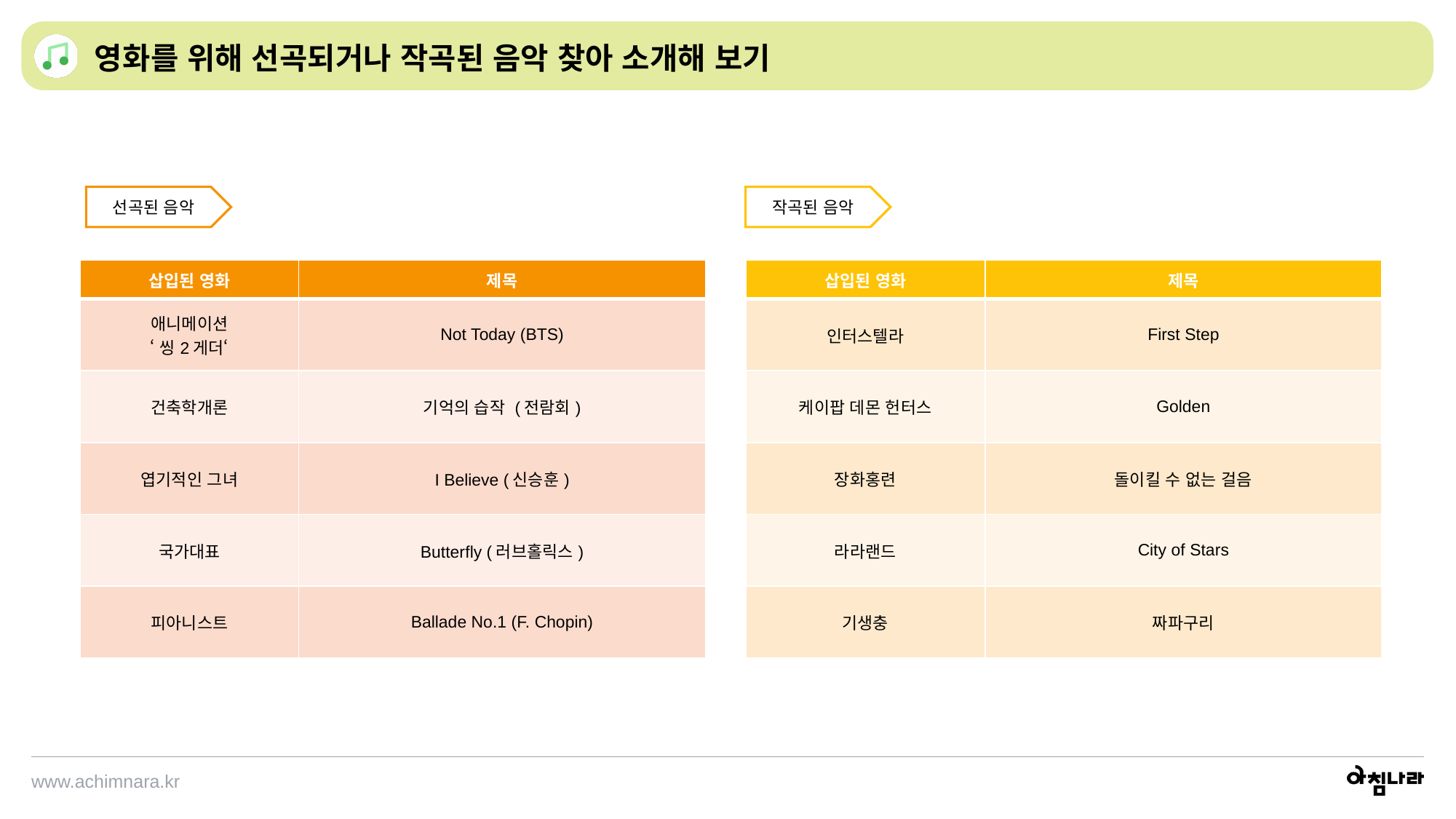

영화를 위해 선곡되거나 작곡된 음악 찾아 소개해 보기
선곡된 음악
작곡된 음악
| 삽입된 영화 | 제목 |
| --- | --- |
| 애니메이션 ‘씽2게더‘ | Not Today (BTS) |
| 건축학개론 | 기억의 습작 (전람회) |
| 엽기적인 그녀 | I Believe (신승훈) |
| 국가대표 | Butterfly (러브홀릭스) |
| 피아니스트 | Ballade No.1 (F. Chopin) |
| 삽입된 영화 | 제목 |
| --- | --- |
| 인터스텔라 | First Step |
| 케이팝 데몬 헌터스 | Golden |
| 장화홍련 | 돌이킬 수 없는 걸음 |
| 라라랜드 | City of Stars |
| 기생충 | 짜파구리 |